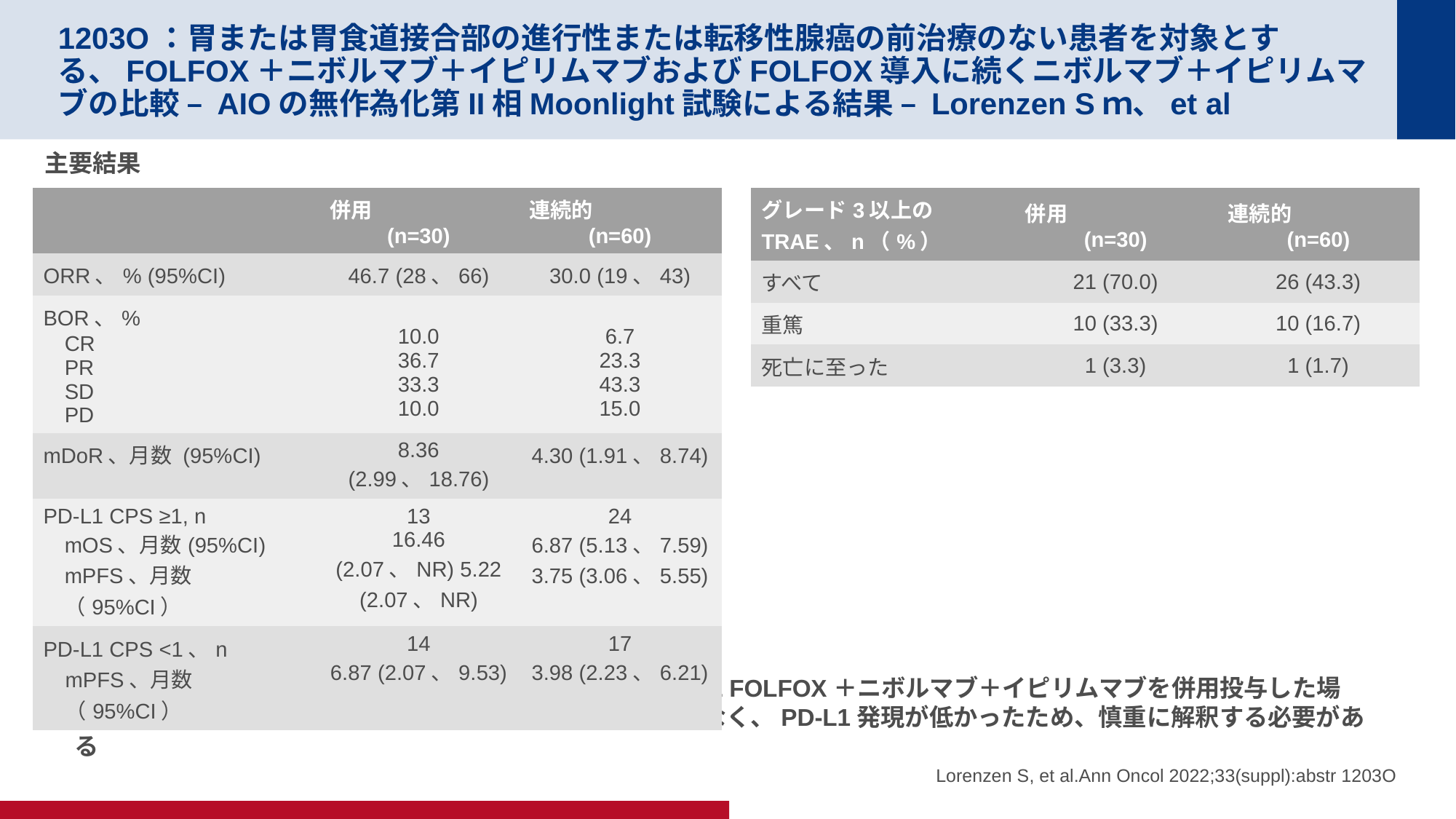

# 1203O：胃または胃食道接合部の進行性または転移性腺癌の前治療のない患者を対象とする、FOLFOX＋ニボルマブ＋イピリムマブおよびFOLFOX導入に続くニボルマブ＋イピリムマブの比較 – AIOの無作為化第II相Moonlight試験による結果 – Lorenzen Sｍ、et al
主要結果
結論
進行性または転移性の胃またはGEJ腺癌患者において、1L FOLFOX＋ニボルマブ＋イピリムマブを併用投与した場合、連続投与よりも大きな効果が示されたが、患者数が少なく、PD-L1発現が低かったため、慎重に解釈する必要がある
|  | 併用 (n=30) | 連続的 (n=60) |
| --- | --- | --- |
| ORR、% (95%CI) | 46.7 (28、66) | 30.0 (19、43) |
| BOR、% CR PR SD PD | 10.0 36.7 33.3 10.0 | 6.7 23.3 43.3 15.0 |
| mDoR、月数 (95%CI) | 8.36 (2.99、18.76) | 4.30 (1.91、8.74) |
| PD-L1 CPS ≥1, n mOS、月数(95%CI) mPFS、月数（95%CI） | 13 16.46 (2.07、NR) 5.22 (2.07、NR) | 24 6.87 (5.13、7.59) 3.75 (3.06、5.55) |
| PD-L1 CPS <1、n mPFS、月数（95%CI） | 14 6.87 (2.07、9.53) | 17 3.98 (2.23、6.21) |
| グレード3以上のTRAE、n（%） | 併用 (n=30) | 連続的 (n=60) |
| --- | --- | --- |
| すべて | 21 (70.0) | 26 (43.3) |
| 重篤 | 10 (33.3) | 10 (16.7) |
| 死亡に至った | 1 (3.3) | 1 (1.7) |
Lorenzen S, et al.Ann Oncol 2022;33(suppl):abstr 1203O